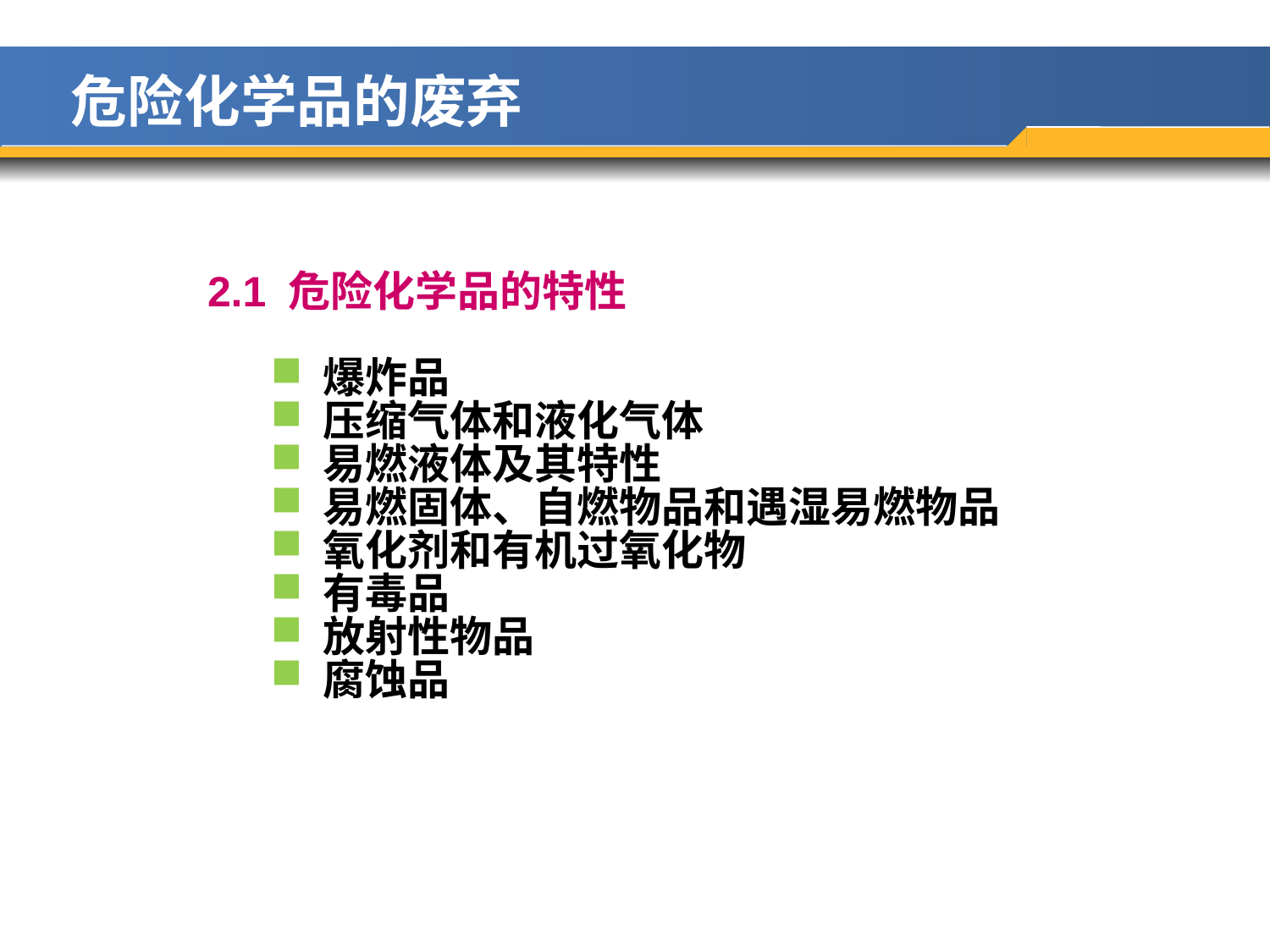

危险化学品的废弃

2.1 危险化学品的特性

 爆炸品
 压缩气体和液化气体
 易燃液体及其特性
 易燃固体、自燃物品和遇湿易燃物品
 氧化剂和有机过氧化物
 有毒品
 放射性物品
 腐蚀品